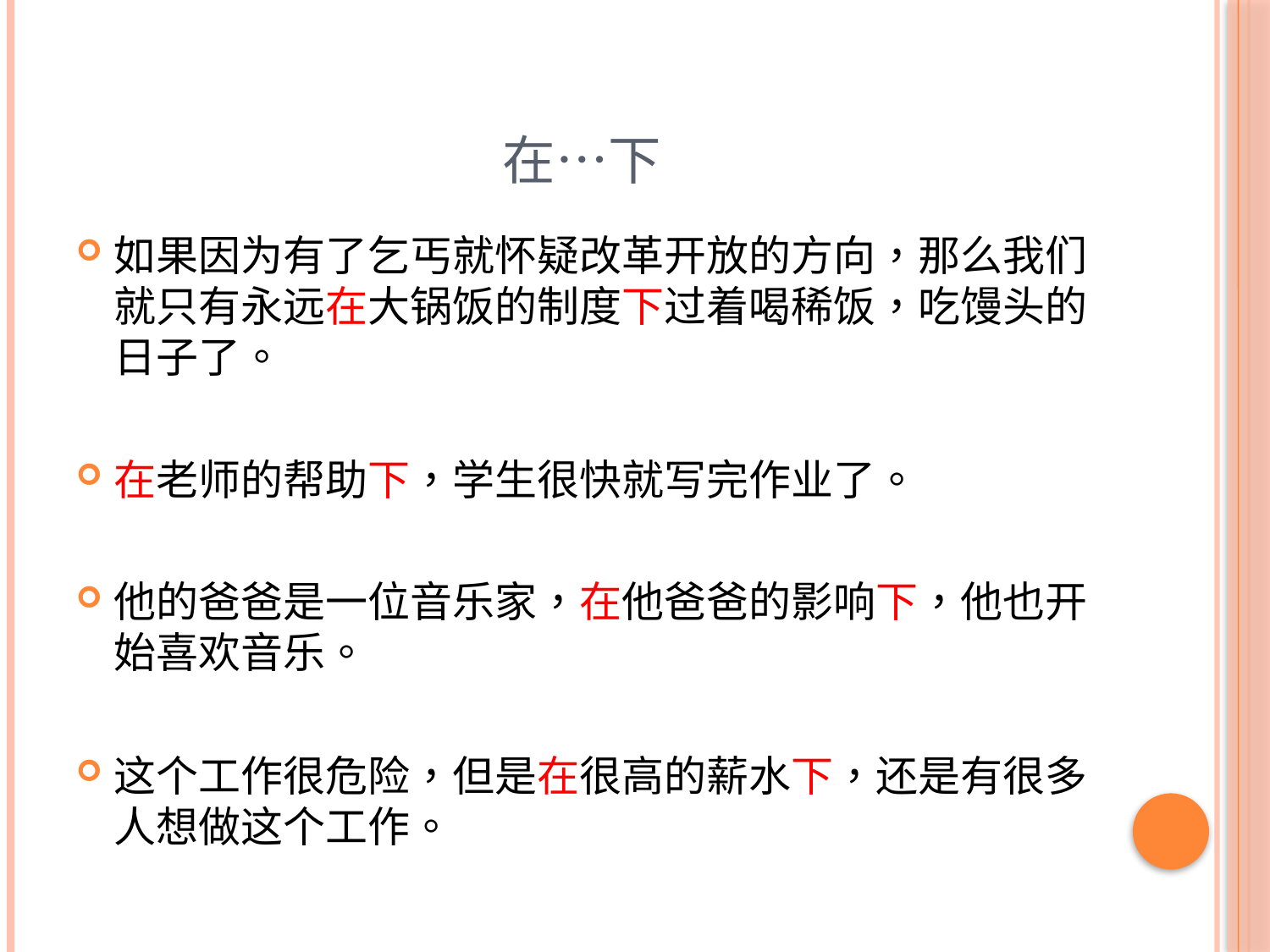

# 在…下
如果因为有了乞丐就怀疑改革开放的方向，那么我们就只有永远在大锅饭的制度下过着喝稀饭，吃馒头的日子了。

在老师的帮助下，学生很快就写完作业了。

他的爸爸是一位音乐家，在他爸爸的影响下，他也开始喜欢音乐。

这个工作很危险，但是在很高的薪水下，还是有很多人想做这个工作。